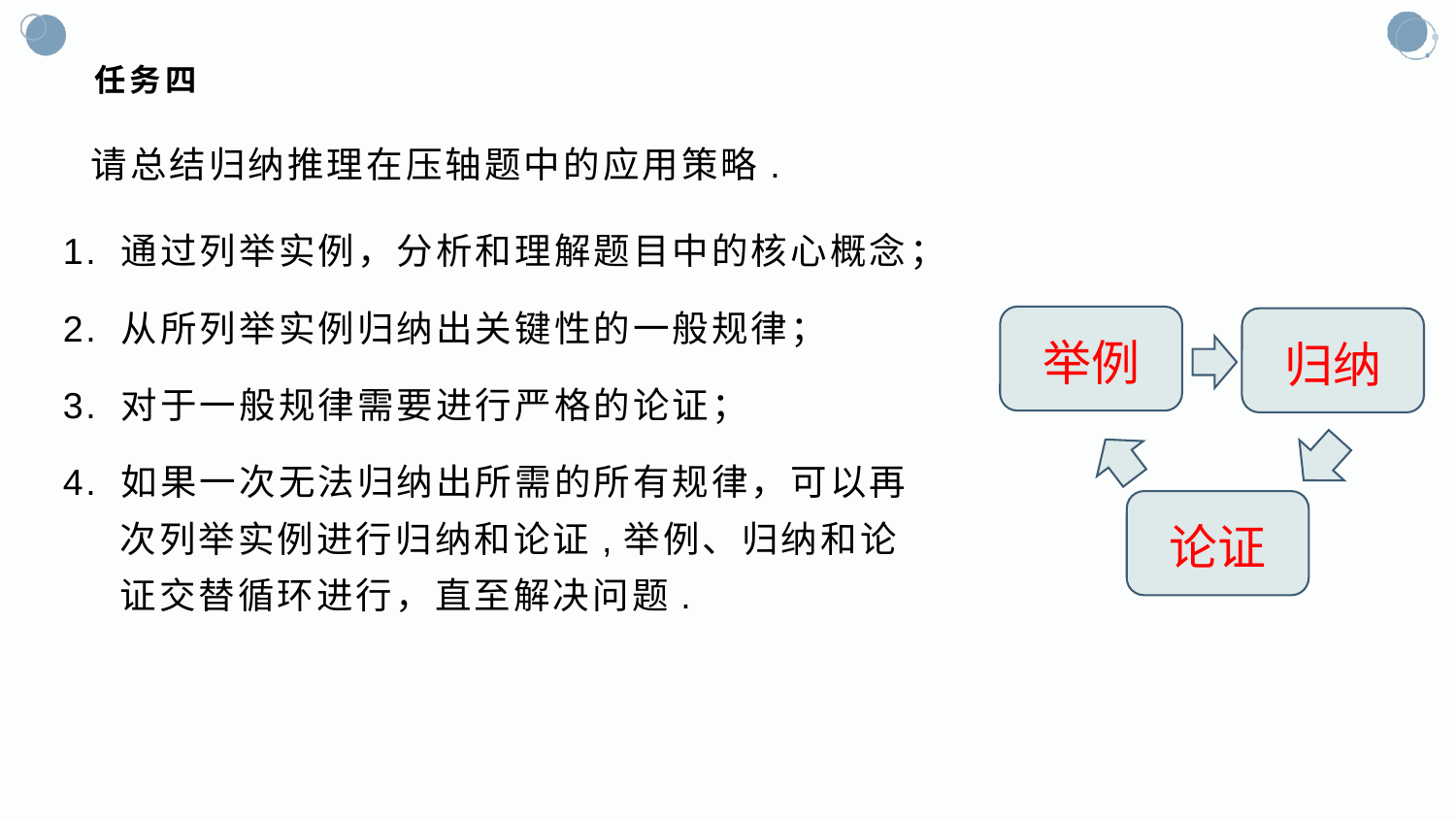

# 任务四
请总结归纳推理在压轴题中的应用策略.

1. 通过列举实例，分析和理解题目中的核心概念；
2. 从所列举实例归纳出关键性的一般规律；
3. 对于一般规律需要进行严格的论证；
4. 如果一次无法归纳出所需的所有规律，可以再次列举实例进行归纳和论证,举例、归纳和论证交替循环进行，直至解决问题.

举例
归纳

论证